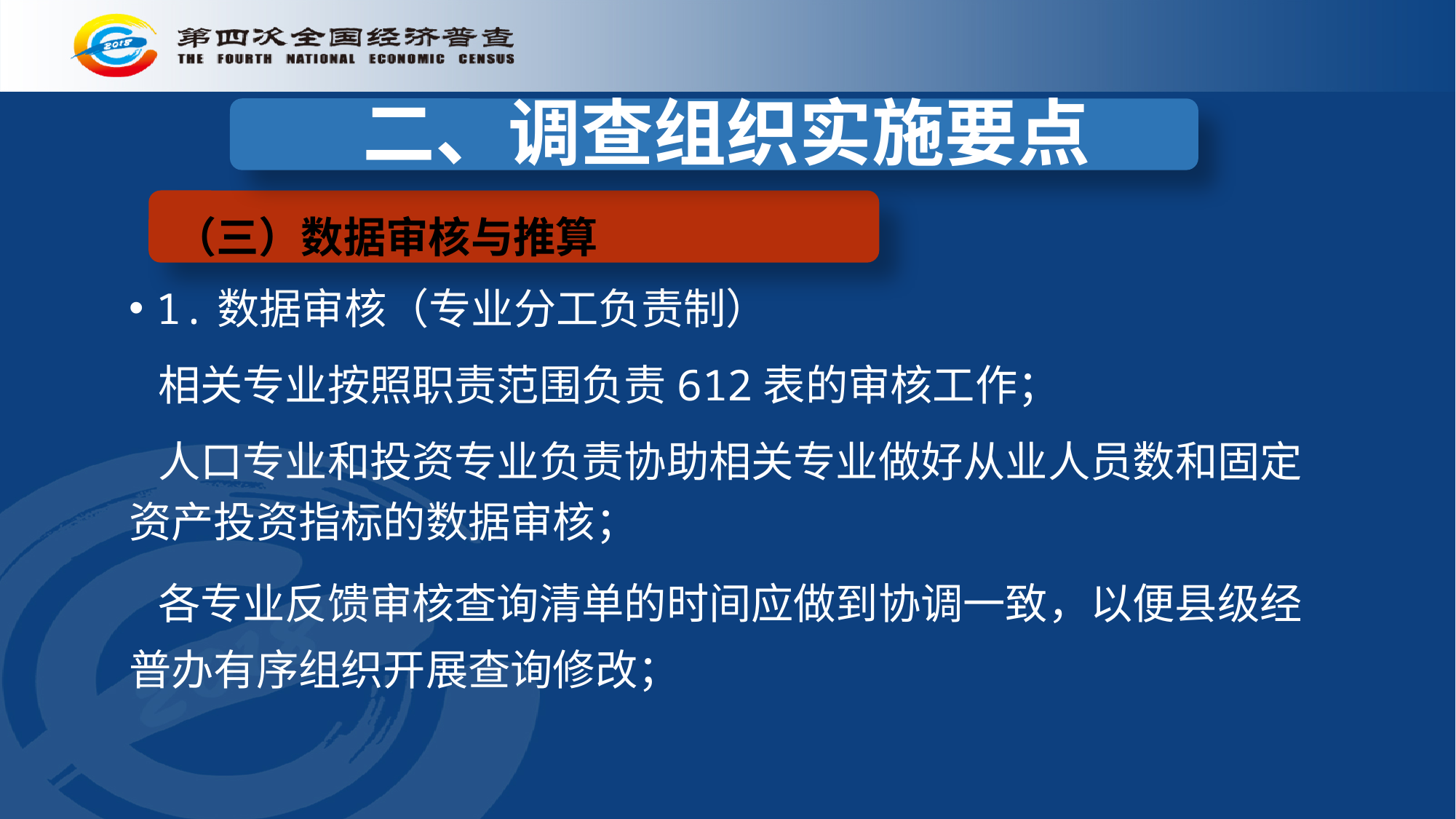

二、调查组织实施要点
     （三）数据审核
1.数据审核（专业分工负责制）
  相关专业按照职责范围负责612表的审核工作；
  人口专业和投资专业负责协助相关专业做好从业人员数和固定资产投资指标的数据审核；
  各专业反馈审核查询清单的时间应做到协调一致，以便县级经普办有序组织开展查询修改；

（三）数据审核与推算